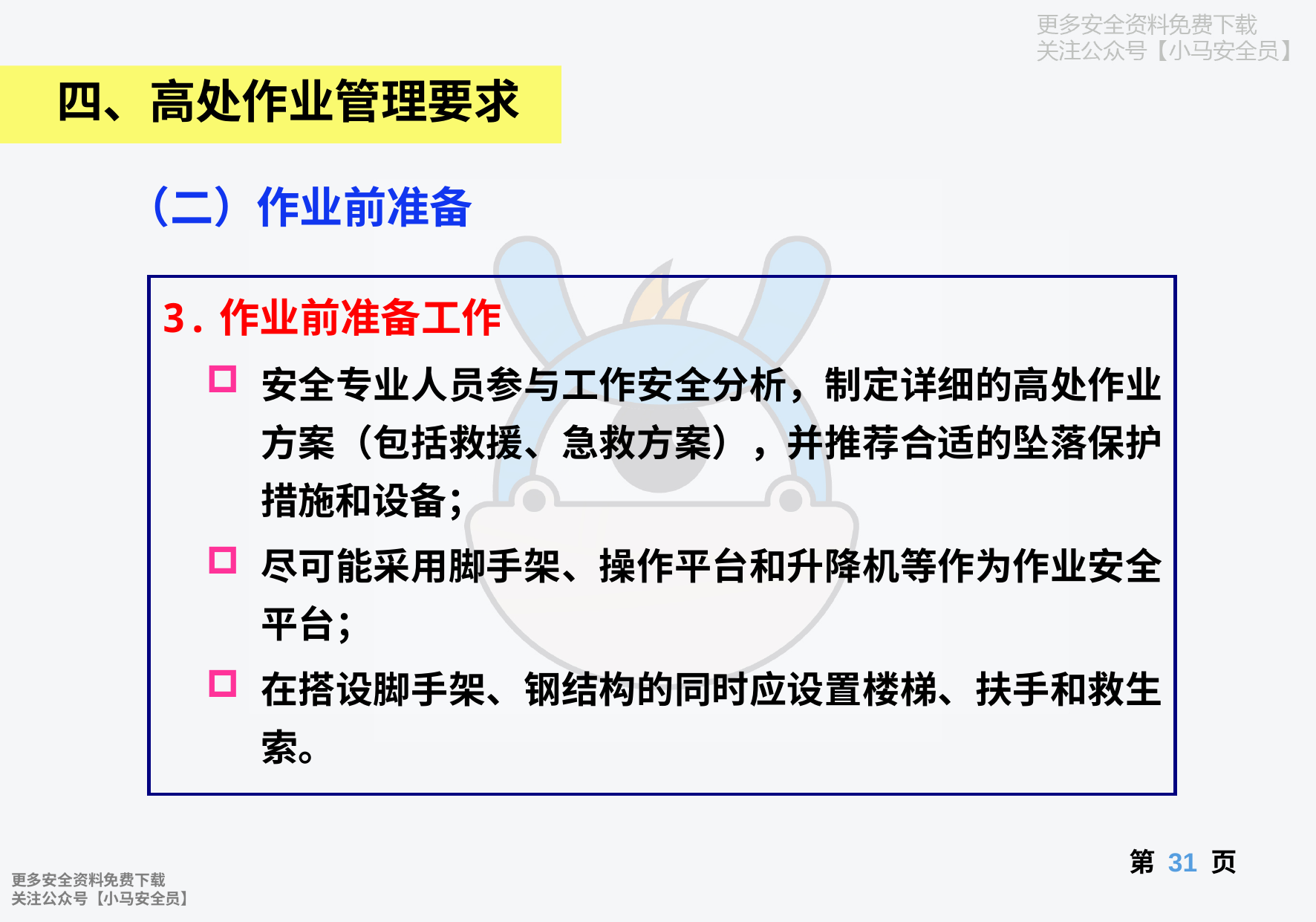

四、高处作业管理要求
（二）作业前准备
3.作业前准备工作
安全专业人员参与工作安全分析，制定详细的高处作业方案（包括救援、急救方案），并推荐合适的坠落保护措施和设备；
尽可能采用脚手架、操作平台和升降机等作为作业安全平台；
在搭设脚手架、钢结构的同时应设置楼梯、扶手和救生索。
第 31 页